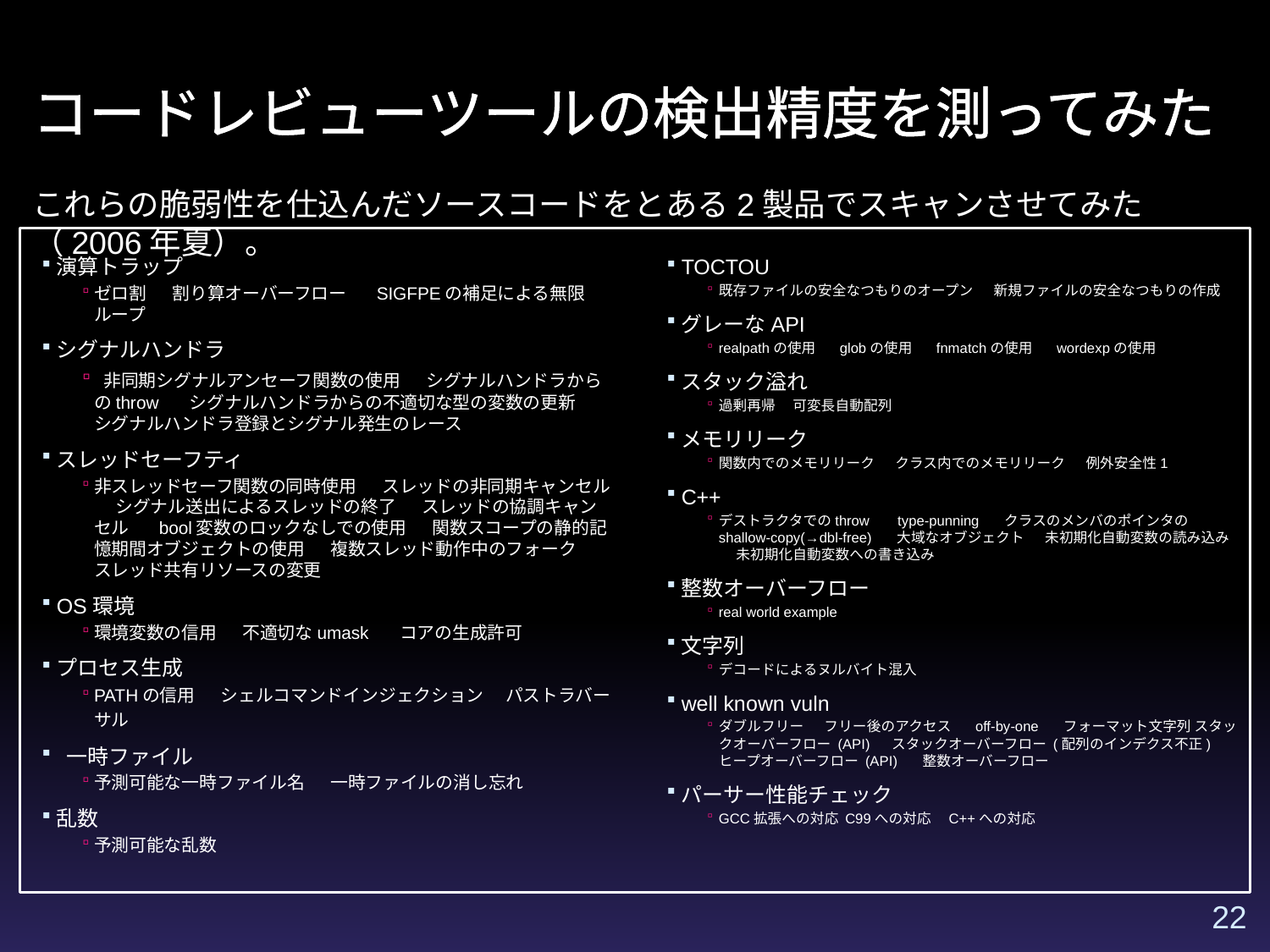

# コードレビューツールの検出精度を測ってみた
これらの脆弱性を仕込んだソースコードをとある2製品でスキャンさせてみた（2006年夏）。

演算トラップ
ゼロ割 　 割り算オーバーフロー 　 SIGFPEの補足による無限ループ
シグナルハンドラ
 非同期シグナルアンセーフ関数の使用 　 シグナルハンドラからのthrow 　 シグナルハンドラからの不適切な型の変数の更新 　 シグナルハンドラ登録とシグナル発生のレース
スレッドセーフティ
非スレッドセーフ関数の同時使用 　 スレッドの非同期キャンセル 　 シグナル送出によるスレッドの終了 　 スレッドの協調キャンセル 　 bool変数のロックなしでの使用 　 関数スコープの静的記憶期間オブジェクトの使用 　 複数スレッド動作中のフォーク 　 スレッド共有リソースの変更
OS環境
環境変数の信用 　 不適切なumask 　 コアの生成許可
プロセス生成
PATHの信用 　 シェルコマンドインジェクション　 パストラバーサル
 一時ファイル
予測可能な一時ファイル名 　 一時ファイルの消し忘れ
乱数
予測可能な乱数
TOCTOU
既存ファイルの安全なつもりのオープン 　 新規ファイルの安全なつもりの作成
グレーなAPI
realpathの使用 　 globの使用 　 fnmatchの使用 　 wordexpの使用
スタック溢れ
過剰再帰 　可変長自動配列
メモリリーク
関数内でのメモリリーク 　 クラス内でのメモリリーク 　 例外安全性1
C++
デストラクタでのthrow 　 type-punning 　 クラスのメンバのポインタのshallow-copy(→dbl-free) 　 大域なオブジェクト 　 未初期化自動変数の読み込み 　 未初期化自動変数への書き込み
整数オーバーフロー
real world example
文字列
デコードによるヌルバイト混入
well known vuln
ダブルフリー 　 フリー後のアクセス 　 off-by-one 　 フォーマット文字列 スタックオーバーフロー (API) 　スタックオーバーフロー (配列のインデクス不正) 　 ヒープオーバーフロー (API) 　 整数オーバーフロー
パーサー性能チェック
GCC拡張への対応 C99への対応　C++への対応
22